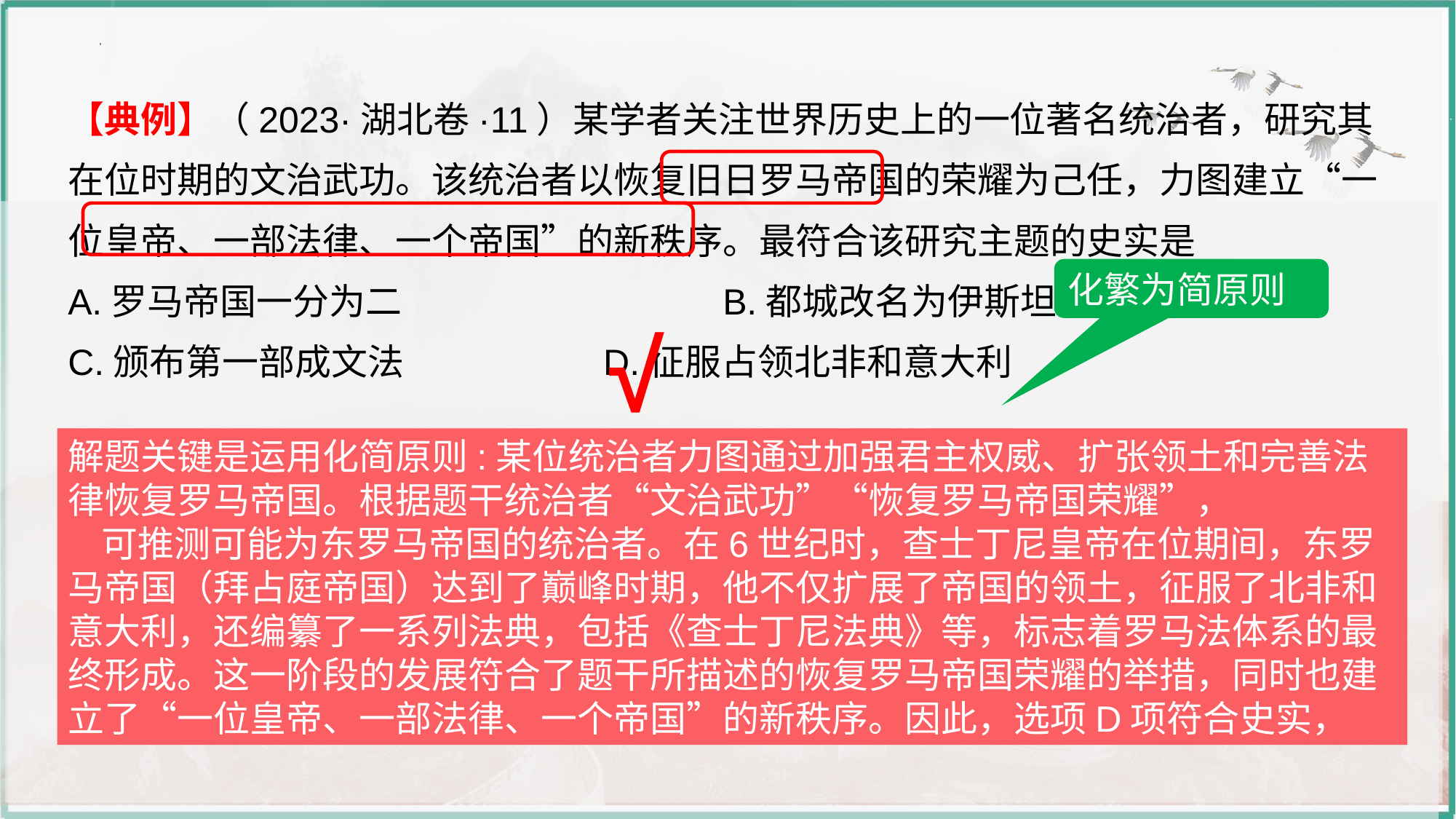

【典例】（2023·湖北卷·11）某学者关注世界历史上的一位著名统治者，研究其在位时期的文治武功。该统治者以恢复旧日罗马帝国的荣耀为己任，力图建立“一位皇帝、一部法律、一个帝国”的新秩序。最符合该研究主题的史实是
A.罗马帝国一分为二			B.都城改名为伊斯坦布尔
C.颁布第一部成文法	           D.征服占领北非和意大利

化繁为简原则
√
解题关键是运用化简原则:某位统治者力图通过加强君主权威、扩张领土和完善法律恢复罗马帝国。根据题干统治者“文治武功”“恢复罗马帝国荣耀”，
   可推测可能为东罗马帝国的统治者。在6世纪时，查士丁尼皇帝在位期间，东罗马帝国（拜占庭帝国）达到了巅峰时期，他不仅扩展了帝国的领土，征服了北非和意大利，还编纂了一系列法典，包括《查士丁尼法典》等，标志着罗马法体系的最终形成。这一阶段的发展符合了题干所描述的恢复罗马帝国荣耀的举措，同时也建立了“一位皇帝、一部法律、一个帝国”的新秩序。因此，选项D项符合史实，